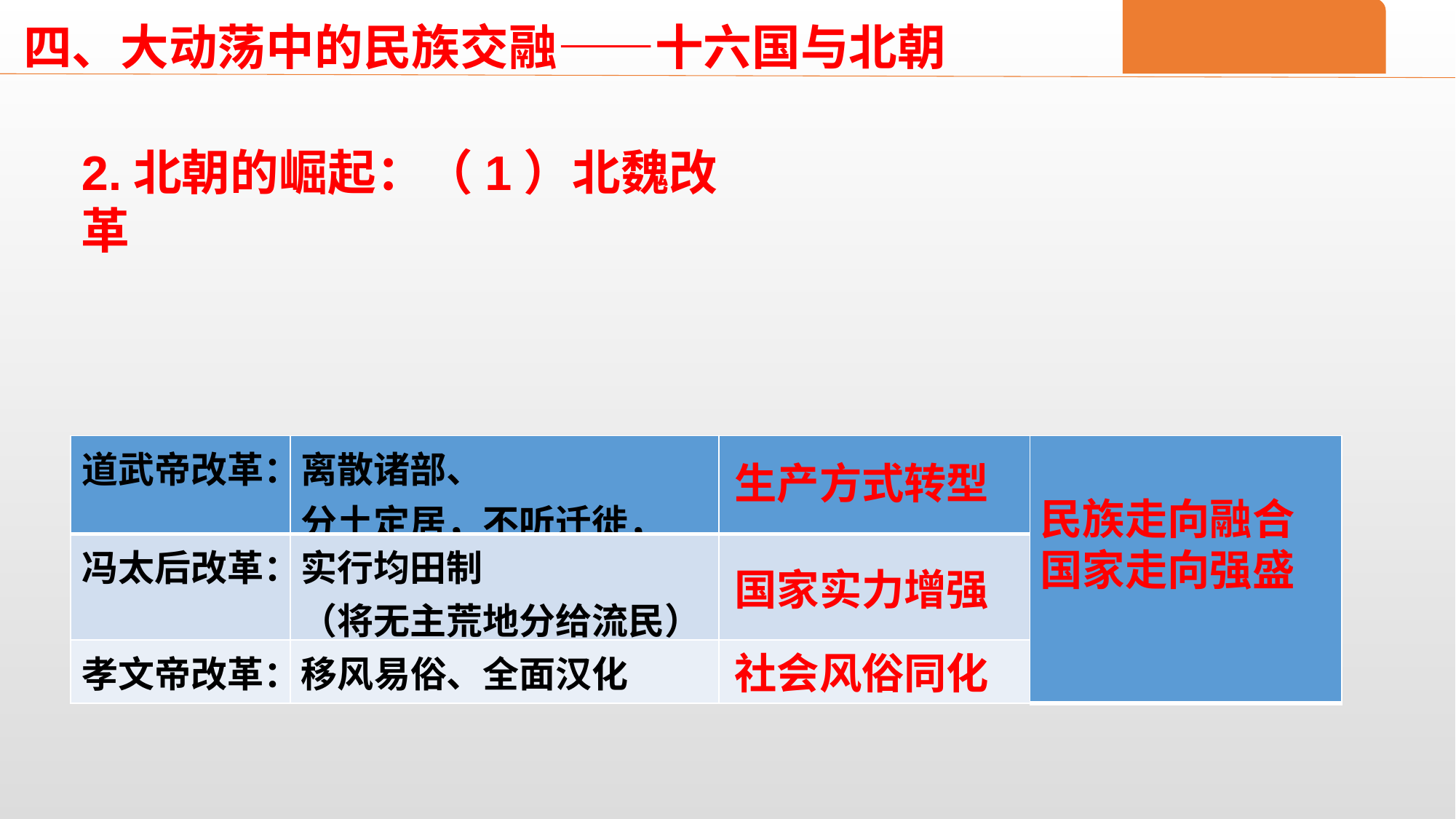

四、大动荡中的民族交融——十六国与北朝
2.北朝的崛起：（1）北魏改革
| 道武帝改革： | 离散诸部、 分土定居，不听迁徙， |  |  |
| --- | --- | --- | --- |
| 冯太后改革： | 实行均田制 （将无主荒地分给流民） |  |  |
| 孝文帝改革： | 移风易俗、全面汉化 |  |  |
生产方式转型
民族走向融合
国家走向强盛
国家实力增强
社会风俗同化